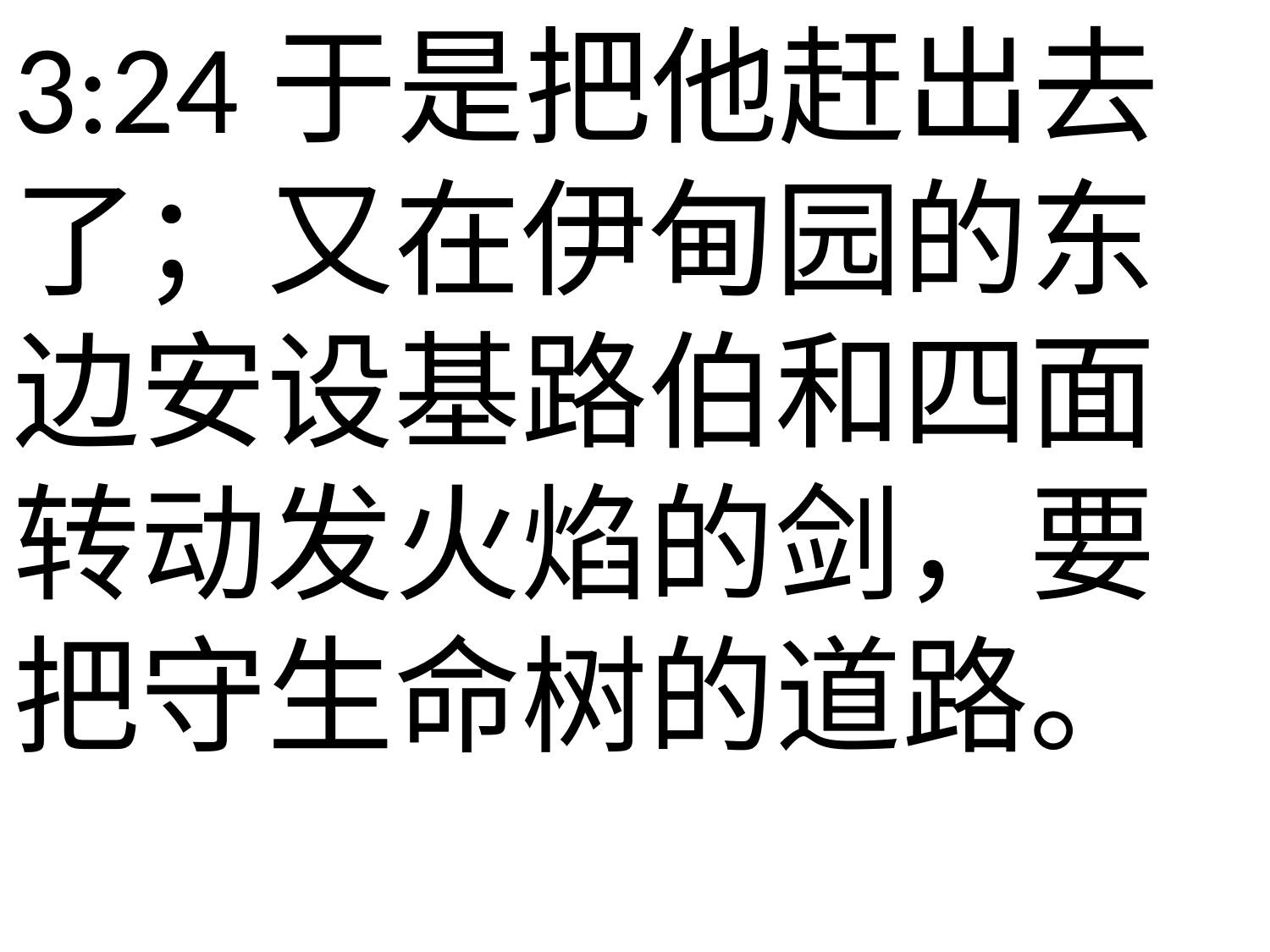

3:24于是把他赶出去了；又在伊甸园的东边安设基路伯和四面转动发火焰的剑，要把守生命树的道路。
#